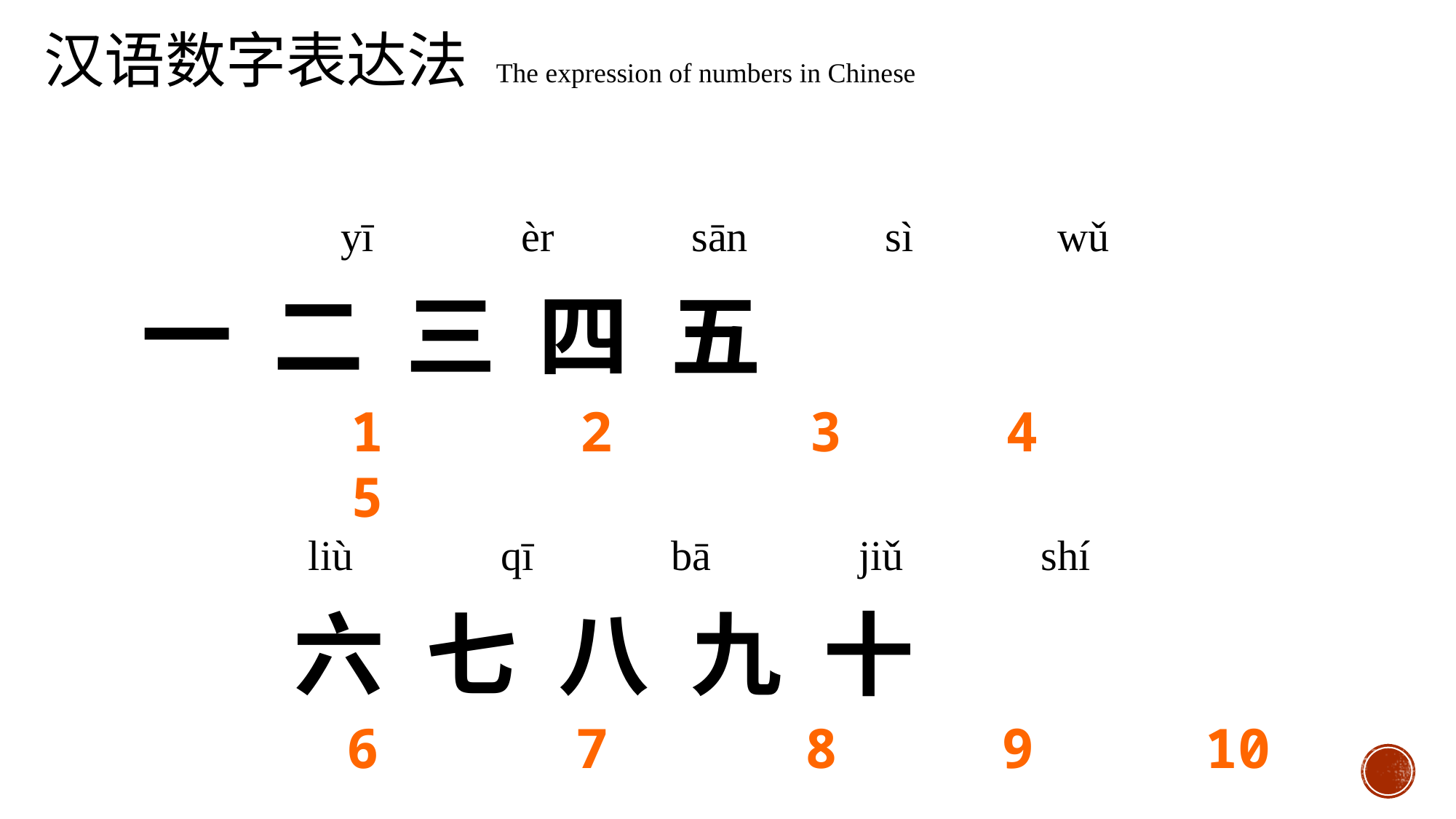

汉语数字表达法 The expression of numbers in Chinese
                   yī              èr             sān             sì               wǔ
一  二  三  四  五
1      2      3     4      5
       liù              qī             bā              jiǔ             shí
     六  七  八  九  十

 6      7      8     9      10